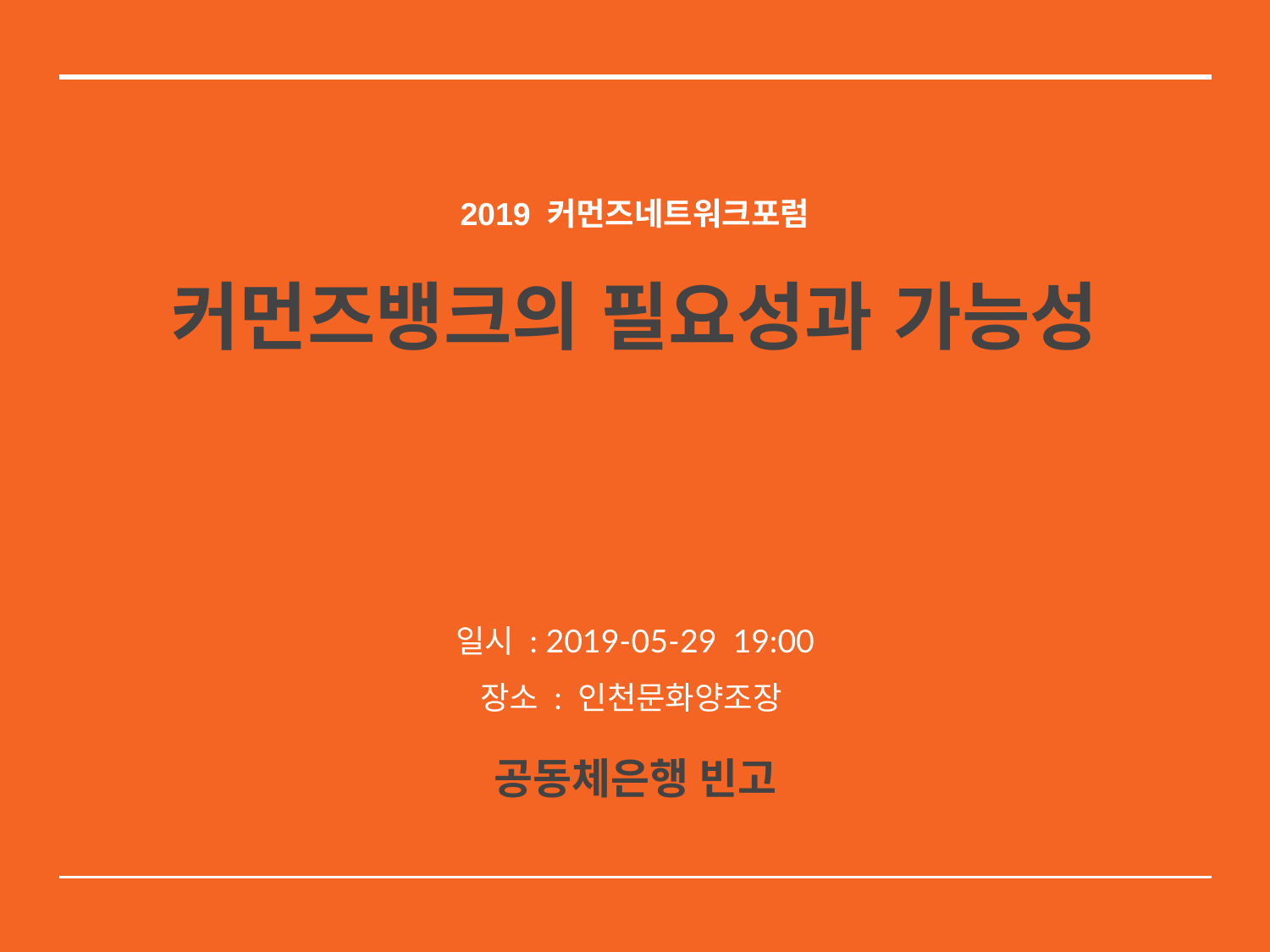

# 2019 커먼즈네트워크포럼

커먼즈뱅크의 필요성과 가능성
일시 : 2019-05-29  19:00
장소 : 인천문화양조장
공동체은행 빈고